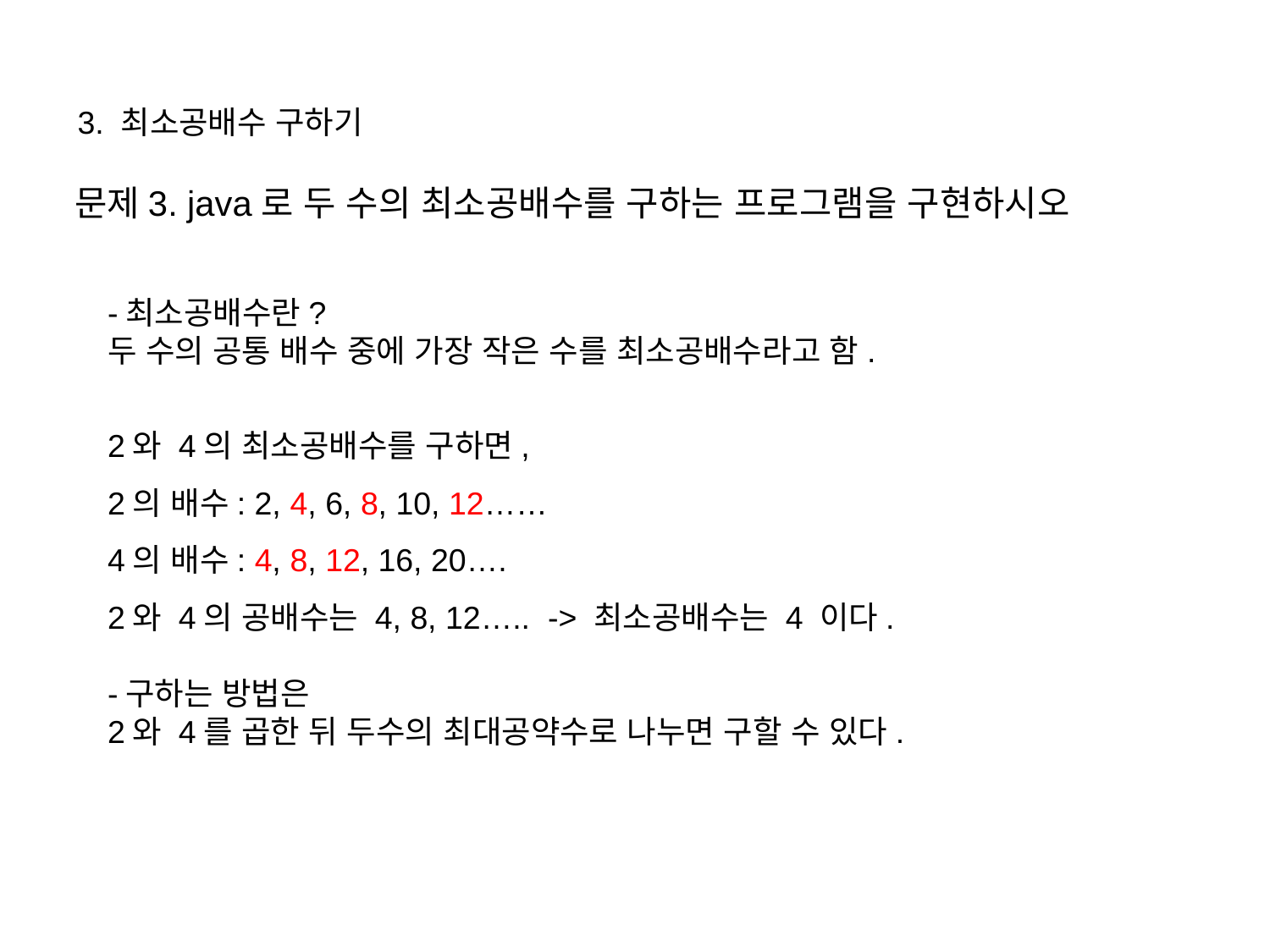

3. 최소공배수 구하기
문제3. java로 두 수의 최소공배수를 구하는 프로그램을 구현하시오
-최소공배수란?
두 수의 공통 배수 중에 가장 작은 수를 최소공배수라고 함.

2와 4의 최소공배수를 구하면,
2의 배수: 2, 4, 6, 8, 10, 12……
4의 배수: 4, 8, 12, 16, 20….
2와 4의 공배수는 4, 8, 12…..  -> 최소공배수는 4 이다.

-구하는 방법은
2와 4를 곱한 뒤 두수의 최대공약수로 나누면 구할 수 있다.